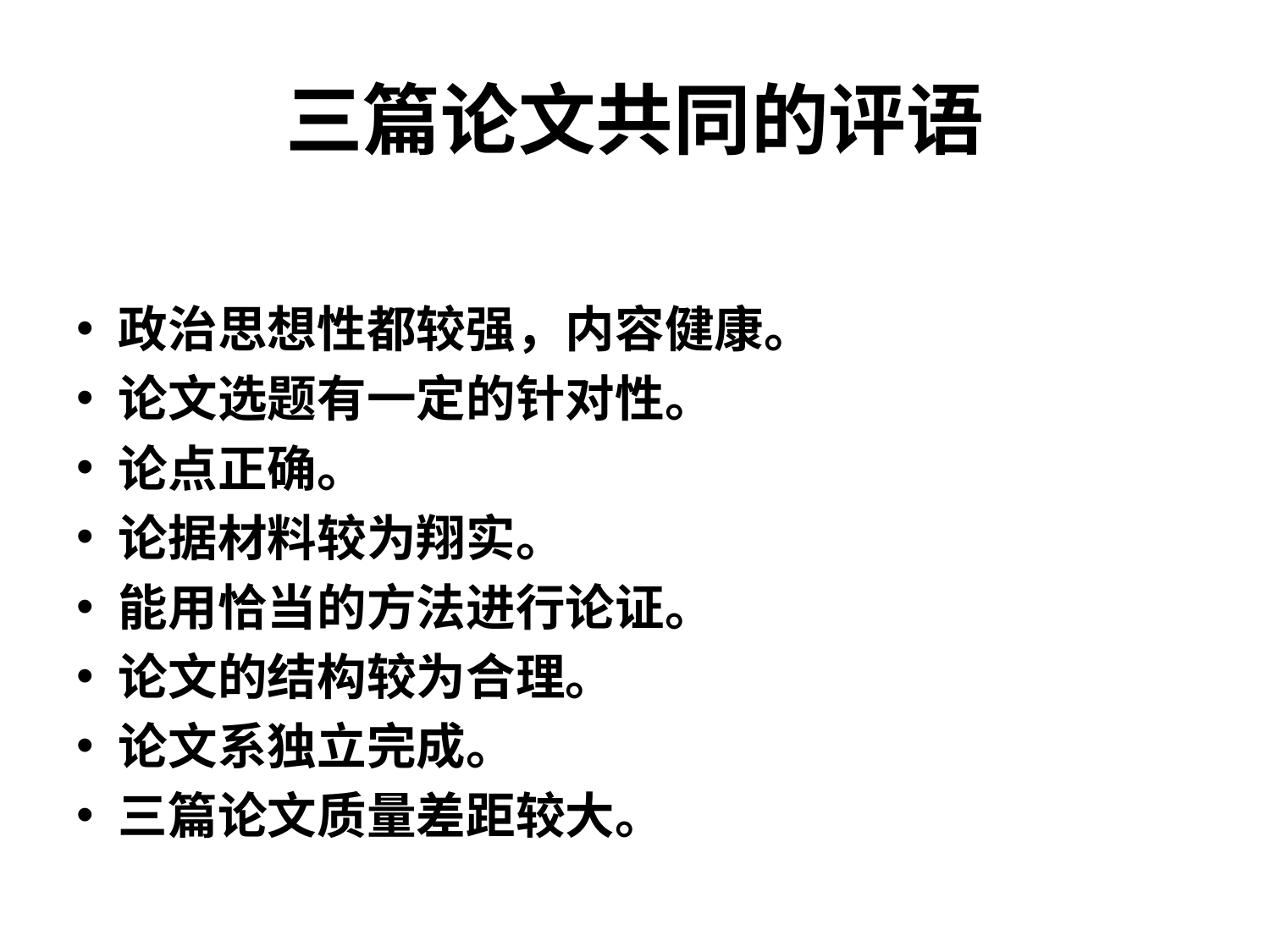

# 三篇论文共同的评语

政治思想性都较强，内容健康。
论文选题有一定的针对性。
论点正确。
论据材料较为翔实。
能用恰当的方法进行论证。
论文的结构较为合理。
论文系独立完成。
三篇论文质量差距较大。